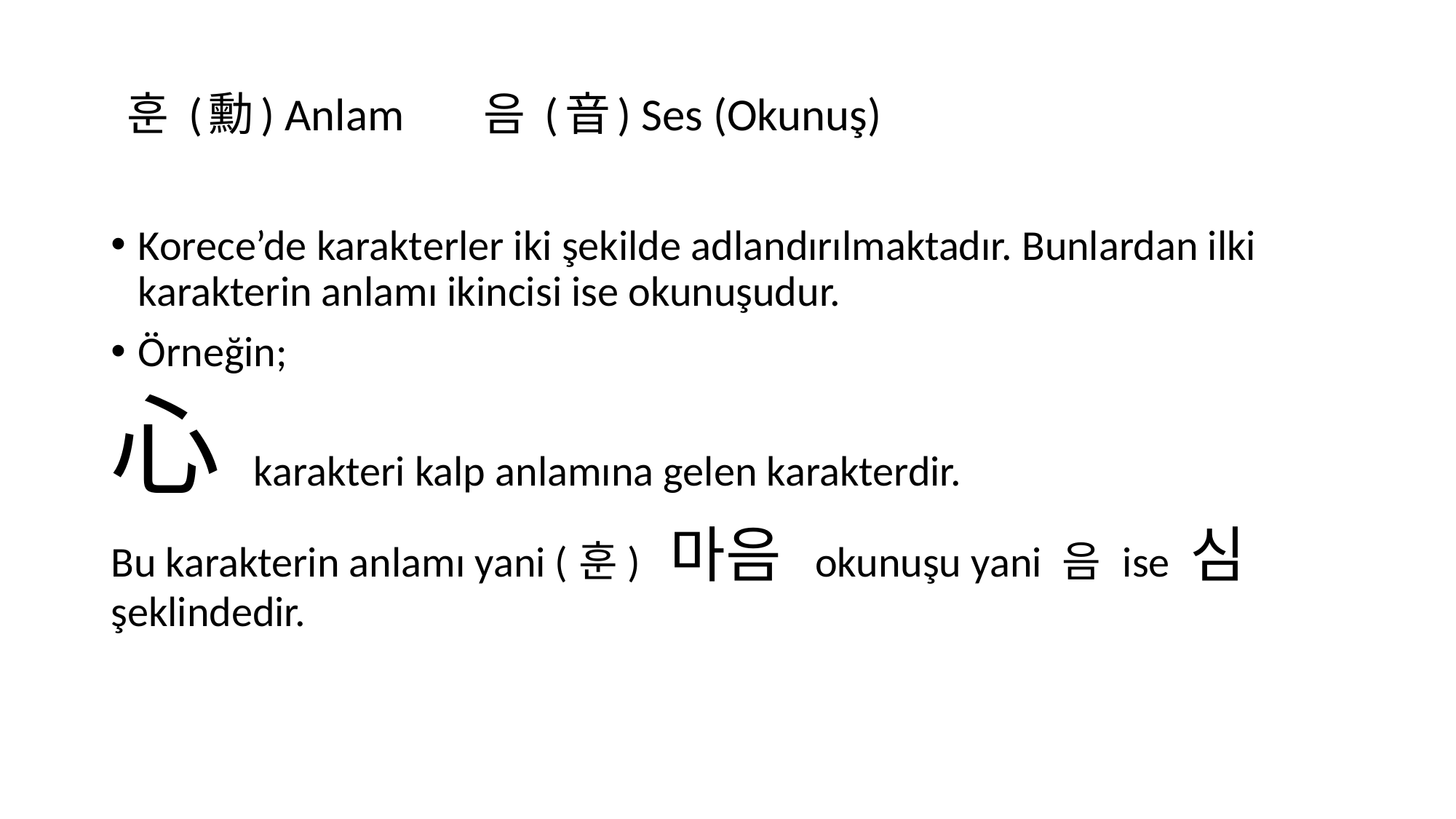

# 훈 (勳) Anlam       음 (音) Ses (Okunuş)
Korece’de karakterler iki şekilde adlandırılmaktadır. Bunlardan ilki karakterin anlamı ikincisi ise okunuşudur.
Örneğin;
心  karakteri kalp anlamına gelen karakterdir.
Bu karakterin anlamı yani (훈)  마음  okunuşu yani 음 ise 심 şeklindedir.